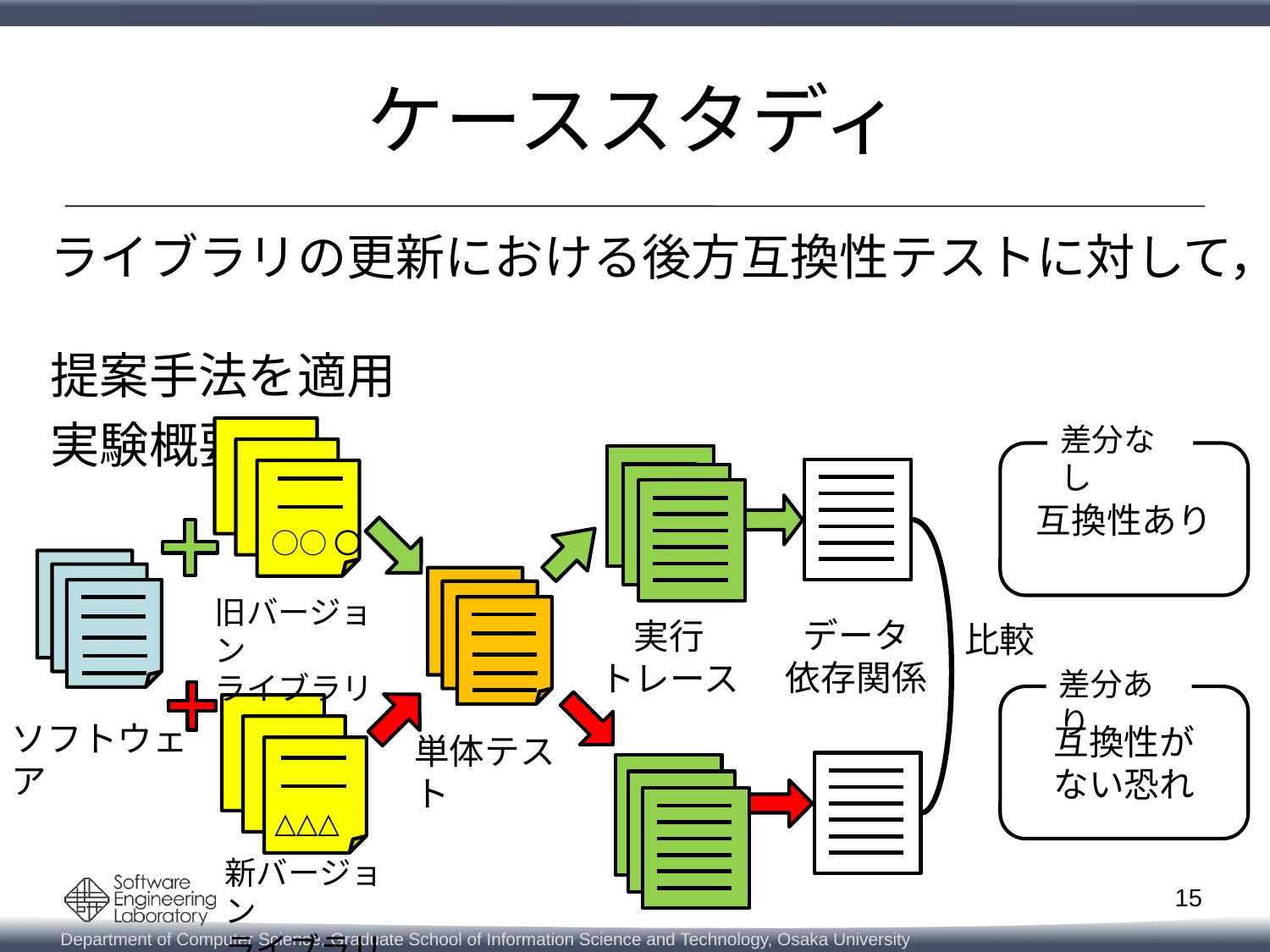

# ケーススタディ
ライブラリの更新における後方互換性テストに対して，
提案手法を適用
実験概要
差分なし

○○〇
互換性あり

旧バージョン
ライブラリ
データ
依存関係
実行
トレース
比較
差分あり

互換性が
ない恐れ

△△△
ソフトウェア
単体テスト

新バージョン
ライブラリ
15